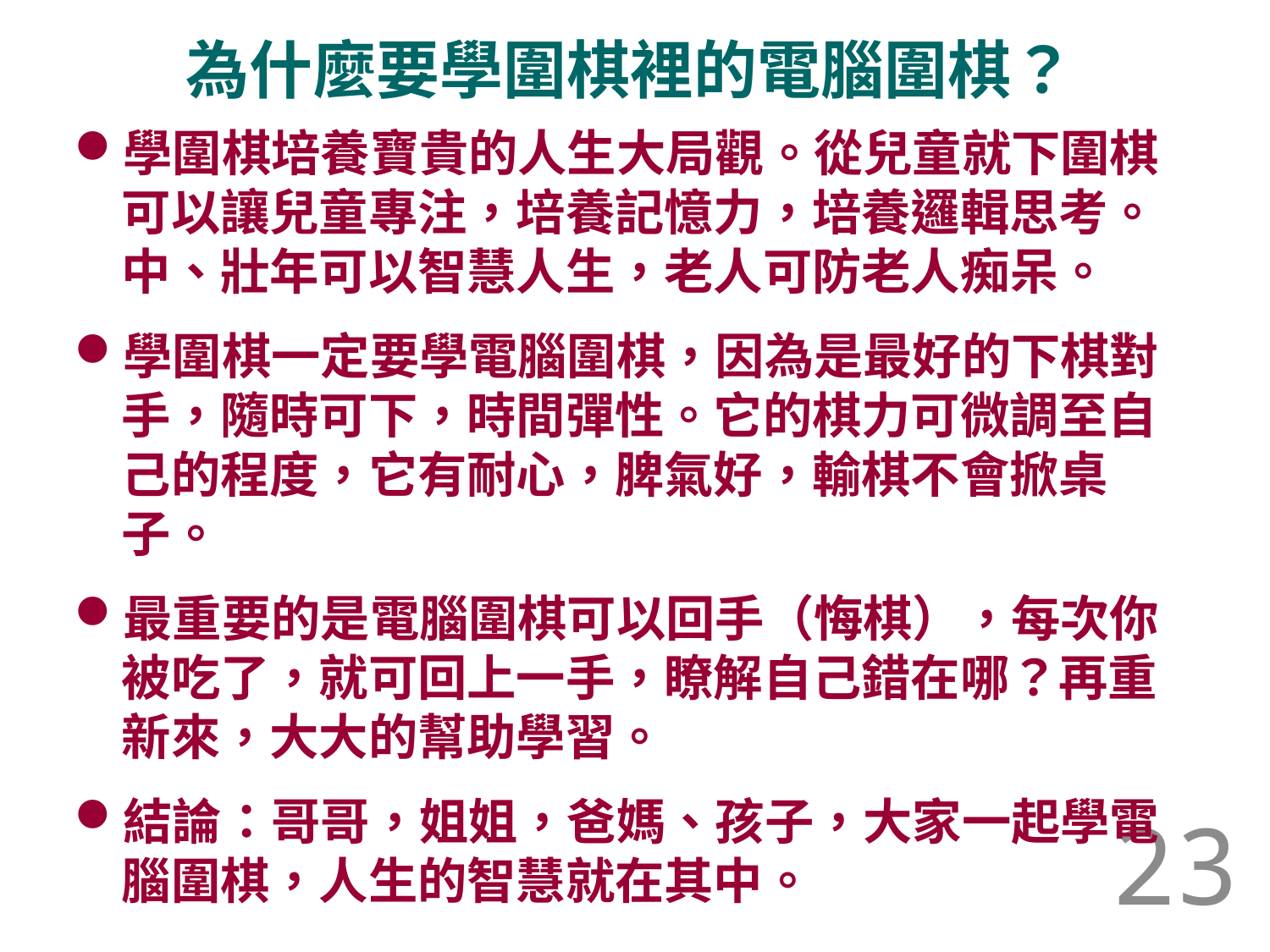

為什麼要學圍棋裡的電腦圍棋？
學圍棋培養寶貴的人生大局觀。從兒童就下圍棋可以讓兒童專注，培養記憶力，培養邏輯思考。中、壯年可以智慧人生，老人可防老人痴呆。

學圍棋一定要學電腦圍棋，因為是最好的下棋對手，隨時可下，時間彈性。它的棋力可微調至自己的程度，它有耐心，脾氣好，輸棋不會掀桌子。

最重要的是電腦圍棋可以回手（悔棋），每次你被吃了，就可回上一手，瞭解自己錯在哪？再重新來，大大的幫助學習。

結論：哥哥，姐姐，爸媽、孩子，大家一起學電腦圍棋，人生的智慧就在其中。
23